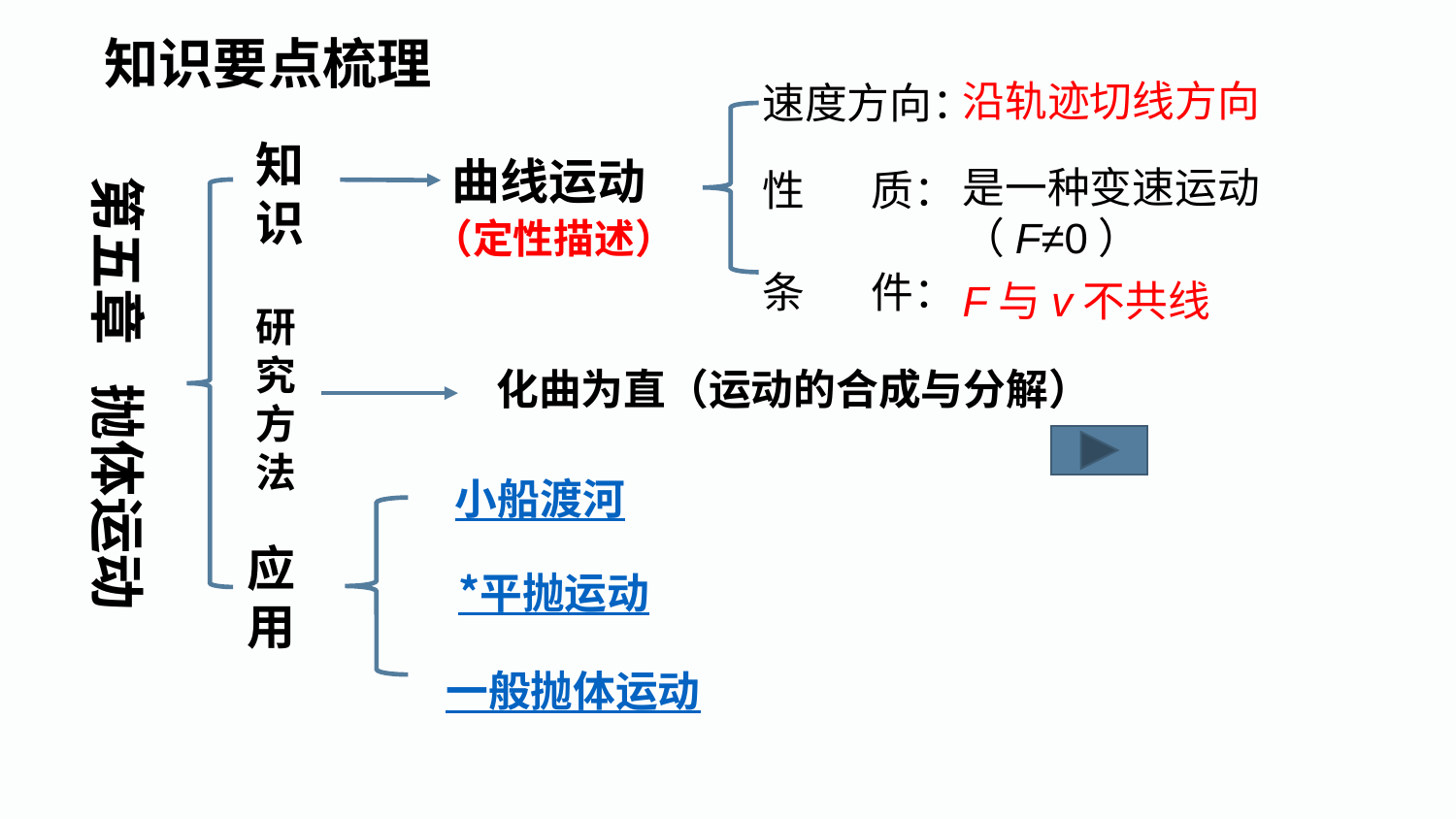

知识要点梳理
沿轨迹切线方向
速度方向：

知识
第五章   抛体运动
曲线运动
是一种变速运动（F≠0）
性       质：

（定性描述）
条       件：
F与v不共线
研究方法
化曲为直（运动的合成与分解）

小船渡河

应用
*平抛运动
一般抛体运动